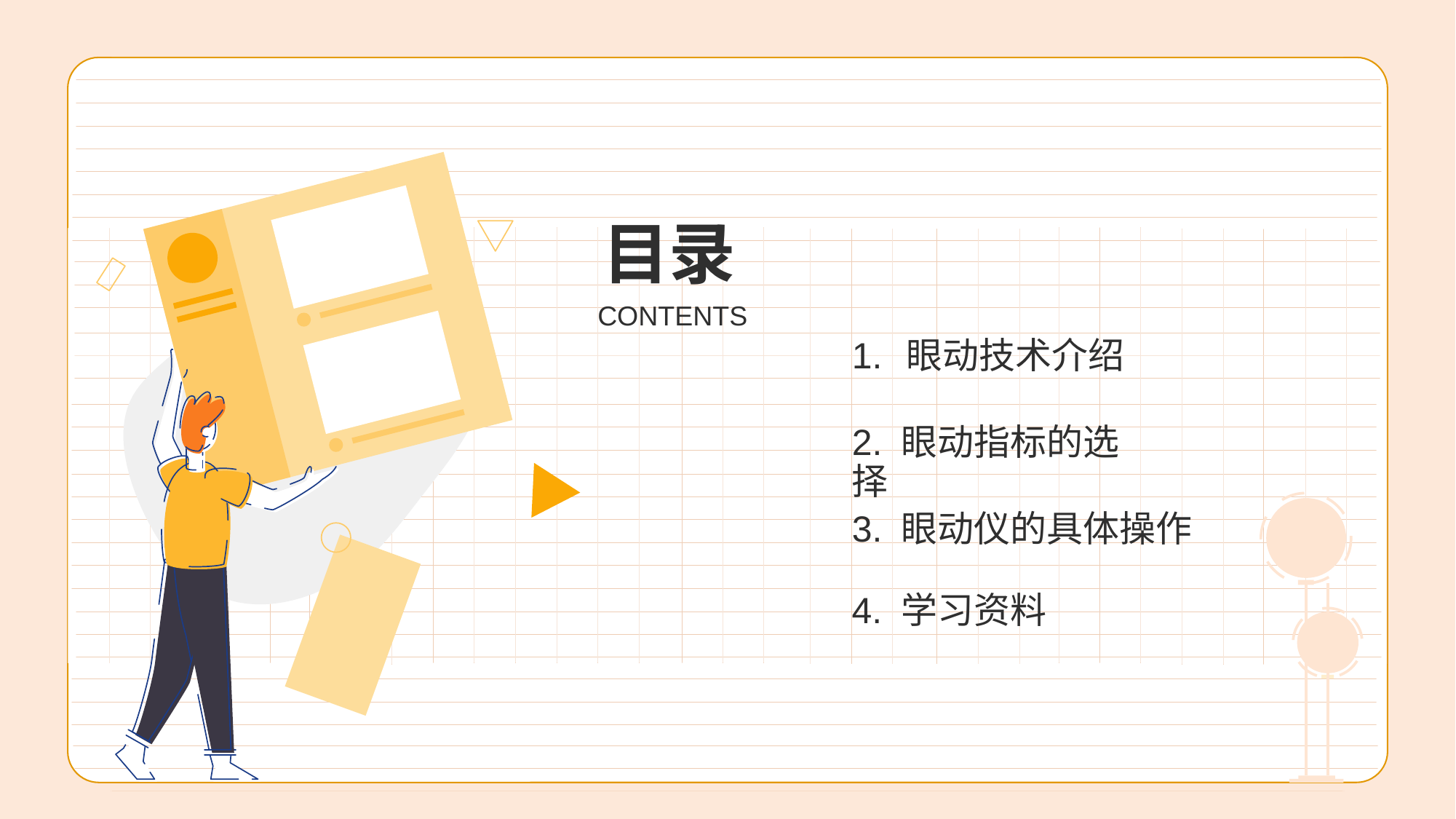

眼动技术介绍

2. 眼动指标的选择

3. 眼动仪的具体操作
4. 学习资料